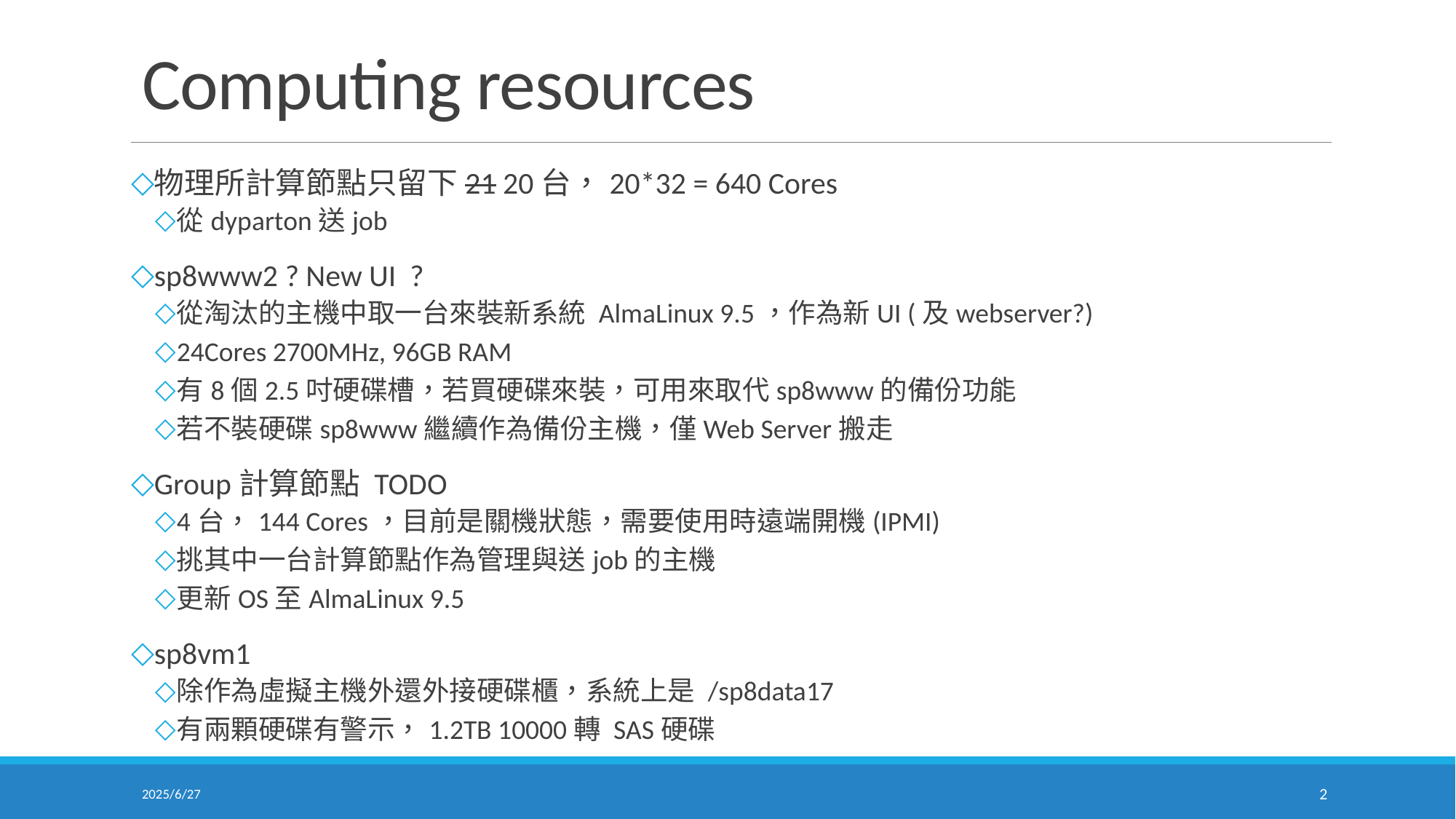

# Computing resources
物理所計算節點只留下21 20台，20*32 = 640 Cores
從dyparton送job
sp8www2 ? New UI  ?
從淘汰的主機中取一台來裝新系統 AlmaLinux 9.5，作為新UI (及webserver?)
24Cores 2700MHz, 96GB RAM
有8個2.5吋硬碟槽，若買硬碟來裝，可用來取代sp8www的備份功能
若不裝硬碟sp8www繼續作為備份主機，僅Web Server搬走
Group計算節點 TODO
4台，144 Cores，目前是關機狀態，需要使用時遠端開機(IPMI)
挑其中一台計算節點作為管理與送job的主機
更新OS至AlmaLinux 9.5
sp8vm1
除作為虛擬主機外還外接硬碟櫃，系統上是 /sp8data17
有兩顆硬碟有警示，1.2TB 10000轉 SAS硬碟
2025/6/27
2